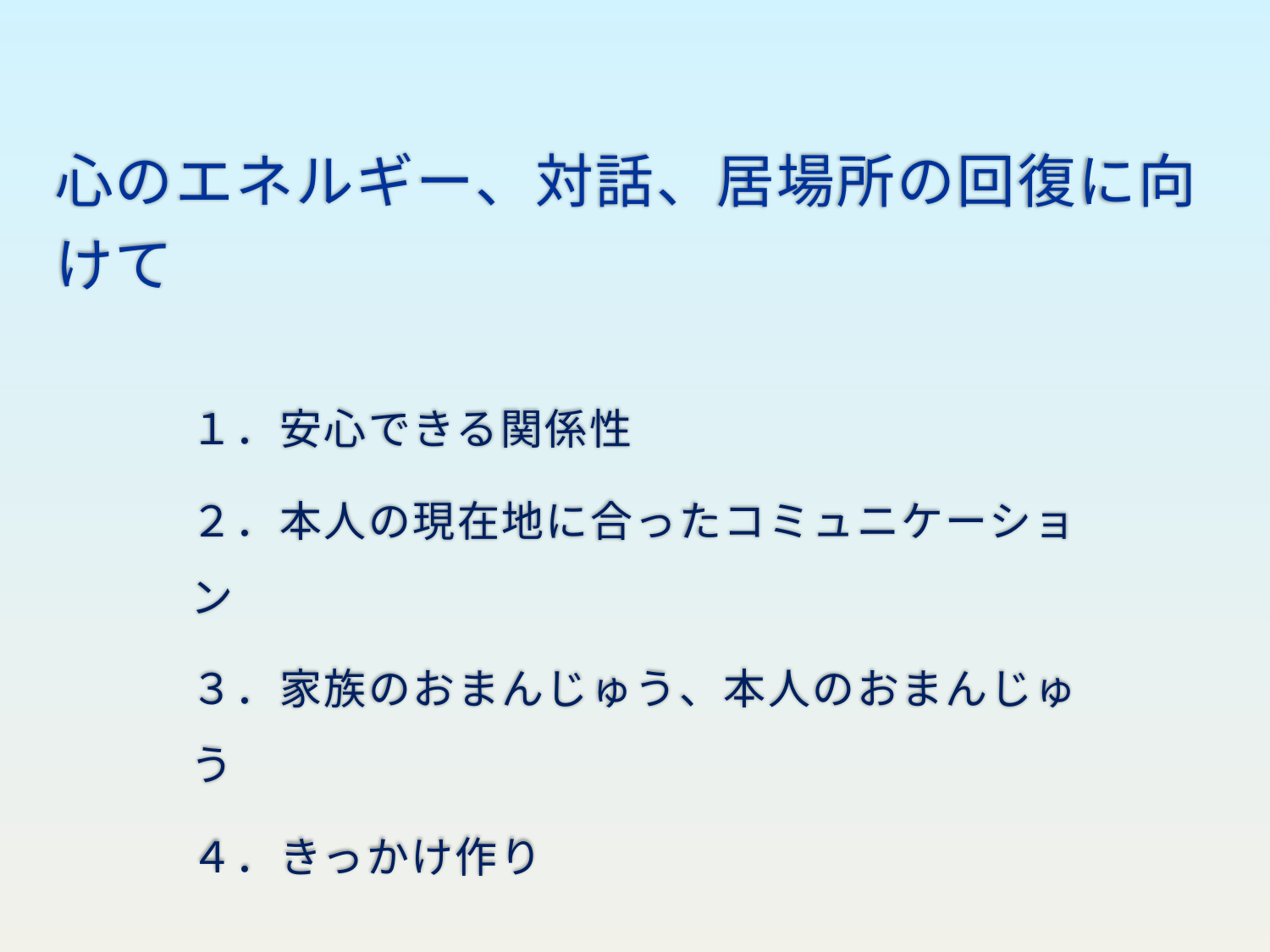

# 心のエネルギー、対話、居場所の回復に向けて
１．安心できる関係性
２．本人の現在地に合ったコミュニケーション
３．家族のおまんじゅう、本人のおまんじゅう
４．きっかけ作り